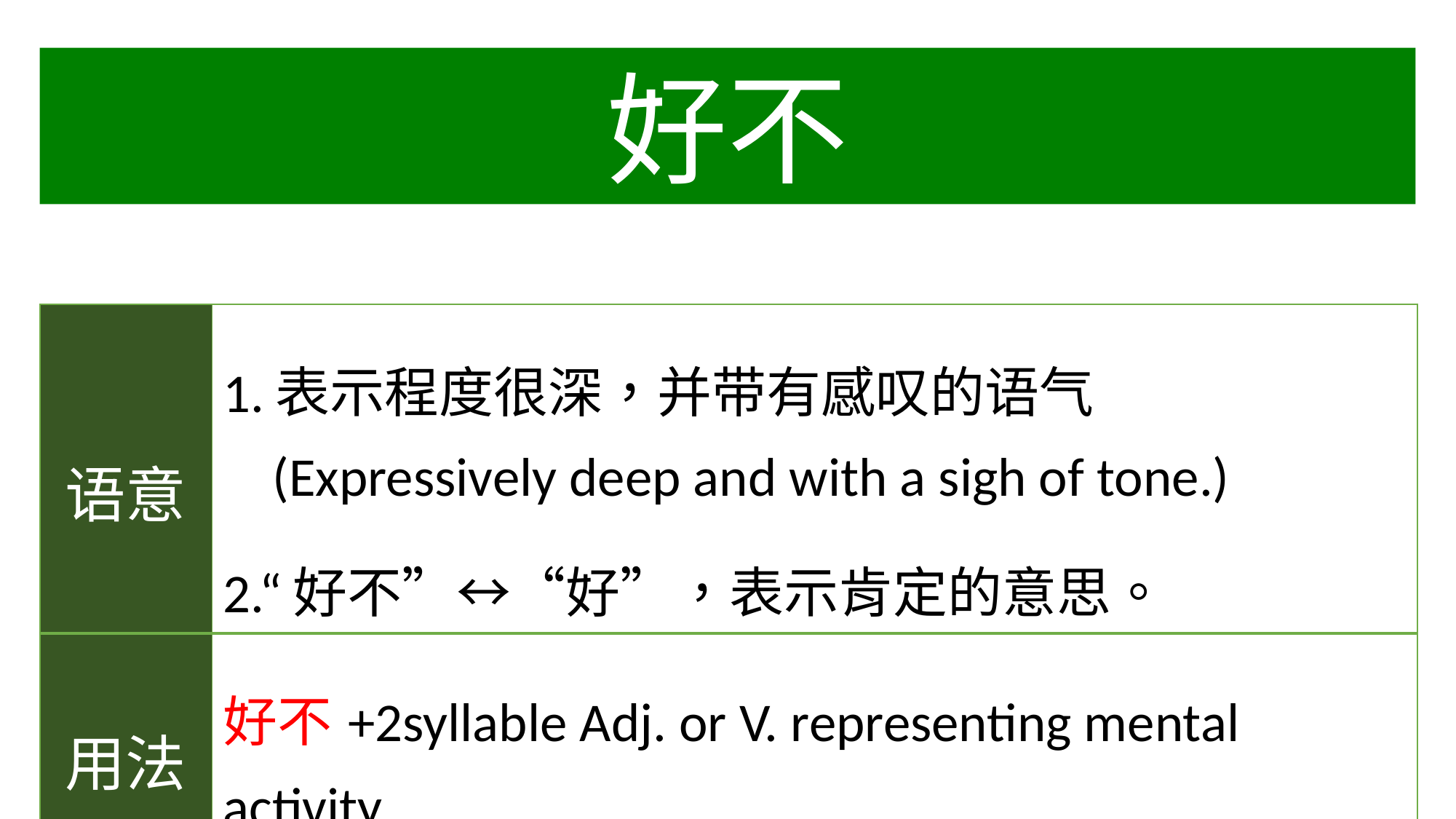

好不
| 语意 | 1.表示程度很深，并带有感叹的语气 (Expressively deep and with a sigh of tone.) 2.“好不”↔“好”，表示肯定的意思。 |
| --- | --- |
| 用法 | 好不+2syllable Adj. or V. representing mental activity |